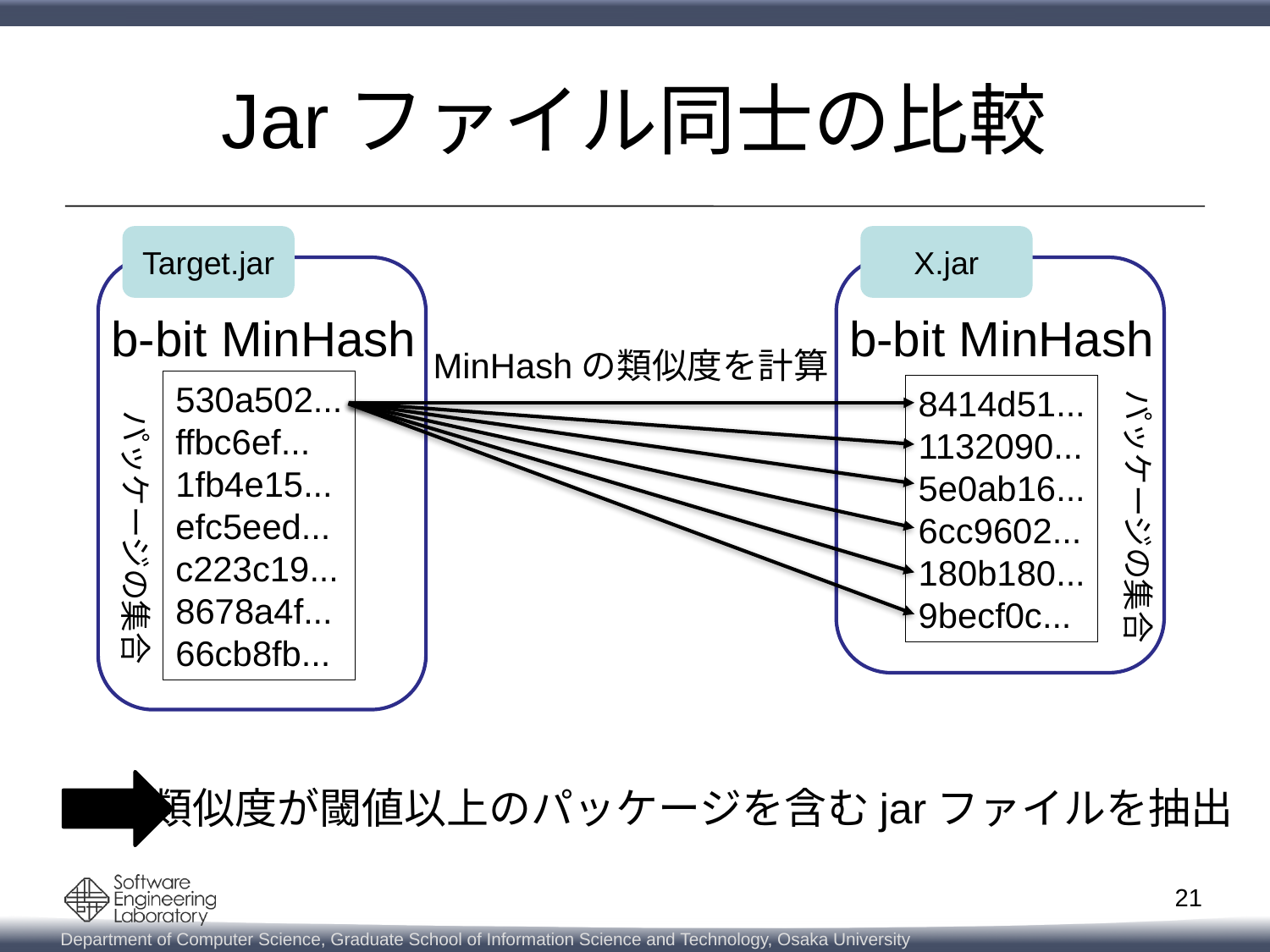

# Jarファイル同士の比較
Target.jar

b-bit MinHash
530a502...
ffbc6ef...
1fb4e15...
efc5eed...
c223c19...
8678a4f...
66cb8fb...
X.jar

b-bit MinHash
8414d51...
1132090...
5e0ab16...
6cc9602...
180b180...
9becf0c...
MinHashの類似度を計算
パッケージの集合
パッケージの集合

類似度が閾値以上のパッケージを含むjarファイルを抽出
21